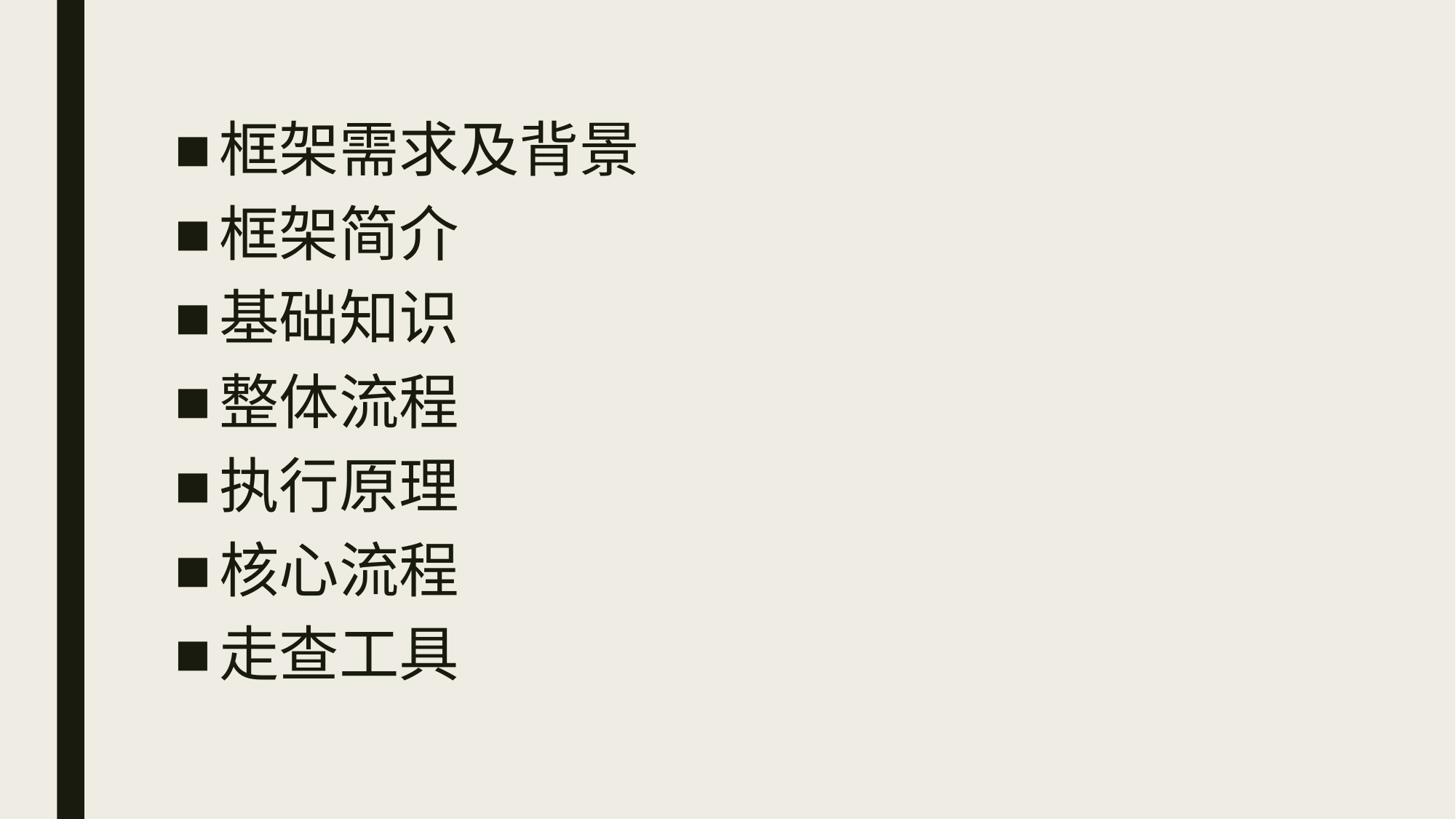

框架需求及背景
框架简介
基础知识
整体流程
执行原理
核心流程
走查工具